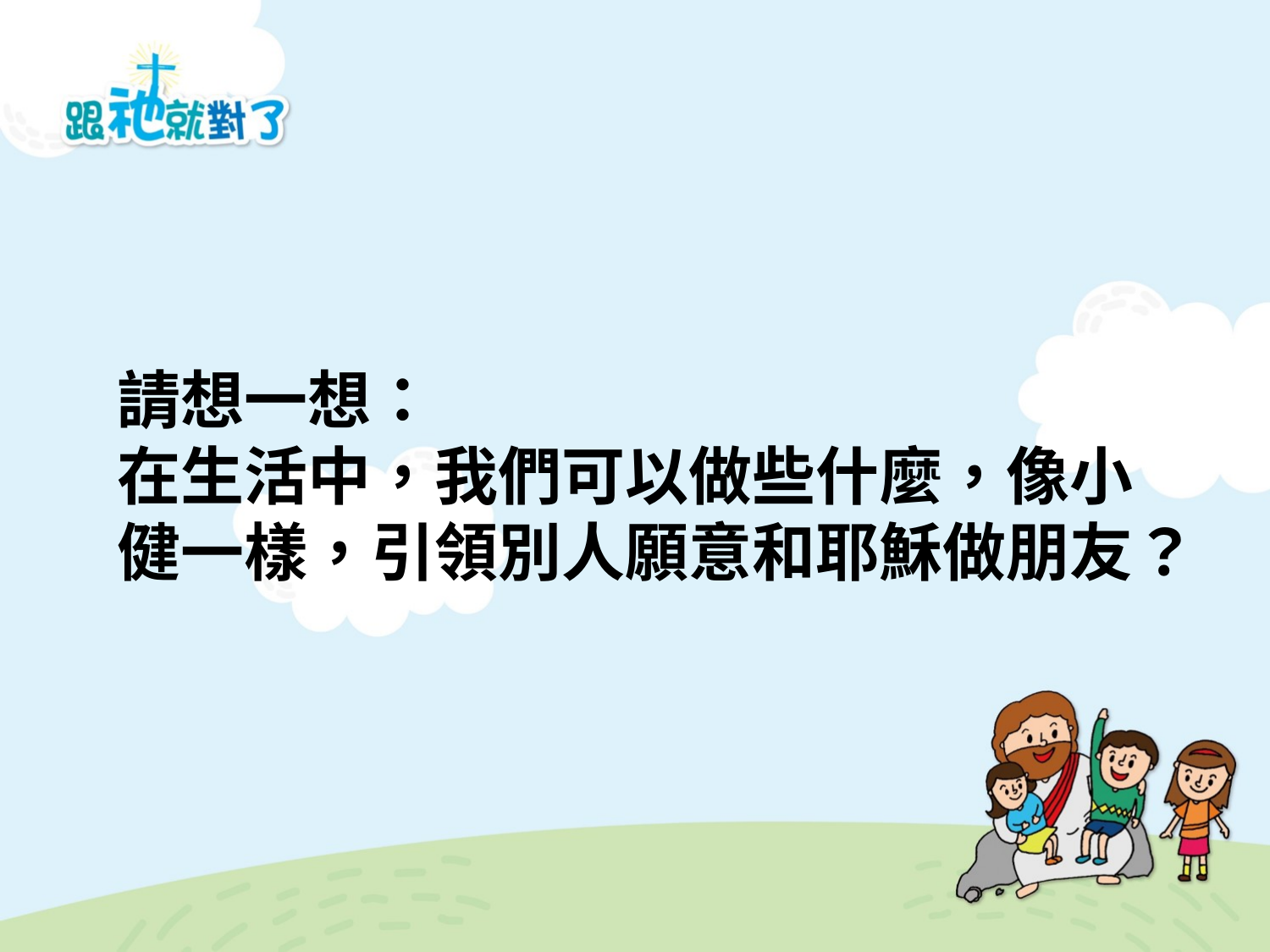

請想一想：
在生活中，我們可以做些什麼，像小健一樣，引領別人願意和耶穌做朋友？